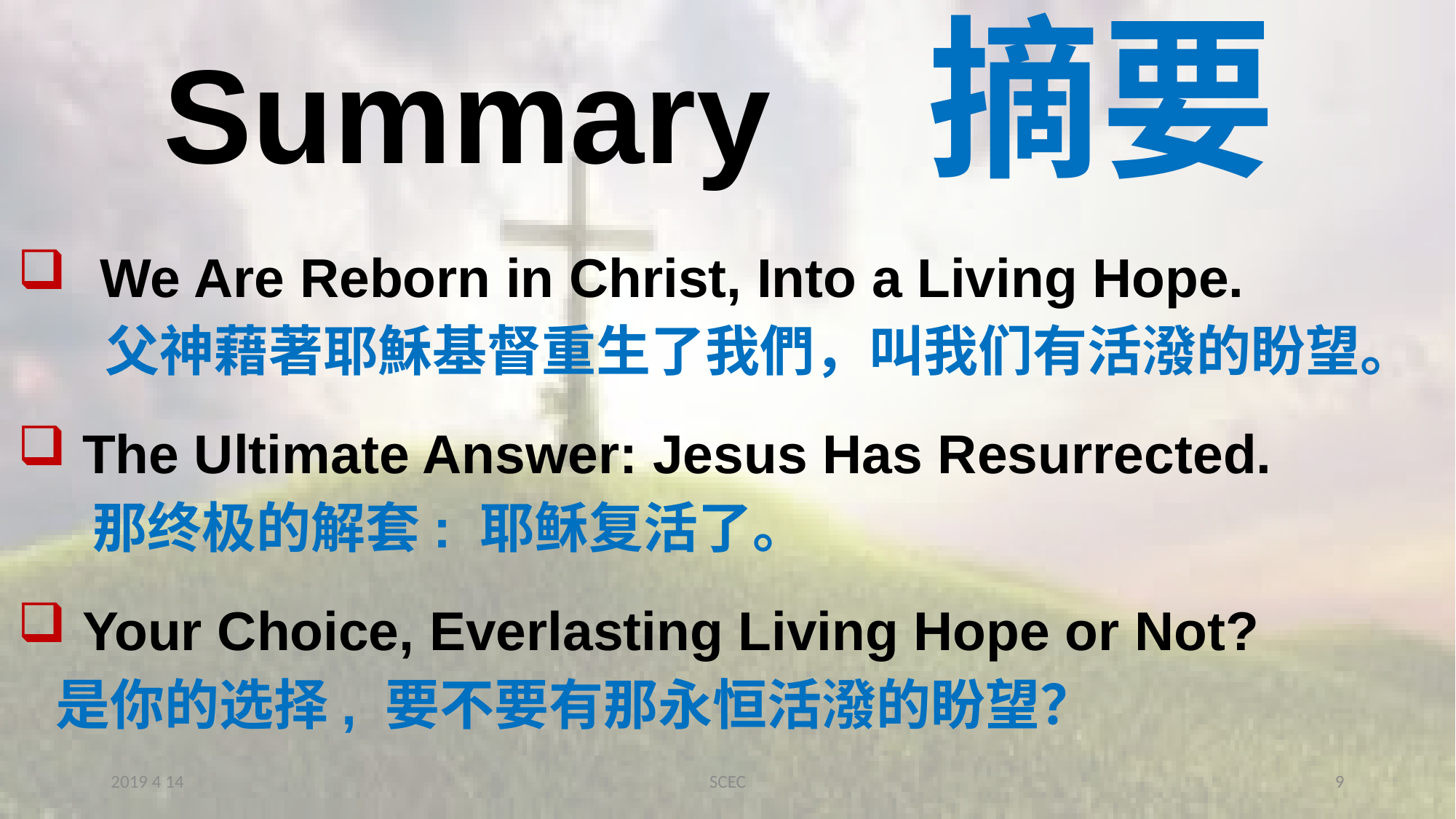

# Summary		摘要
 We Are Reborn in Christ, Into a Living Hope.
      父神藉著耶穌基督重生了我們，叫我们有活潑的盼望。

 The Ultimate Answer: Jesus Has Resurrected.
     那终极的解套: 耶稣复活了。

 Your Choice, Everlasting Living Hope or Not?
  是你的选择, 要不要有那永恒活潑的盼望？

2019 4 14
SCEC
9